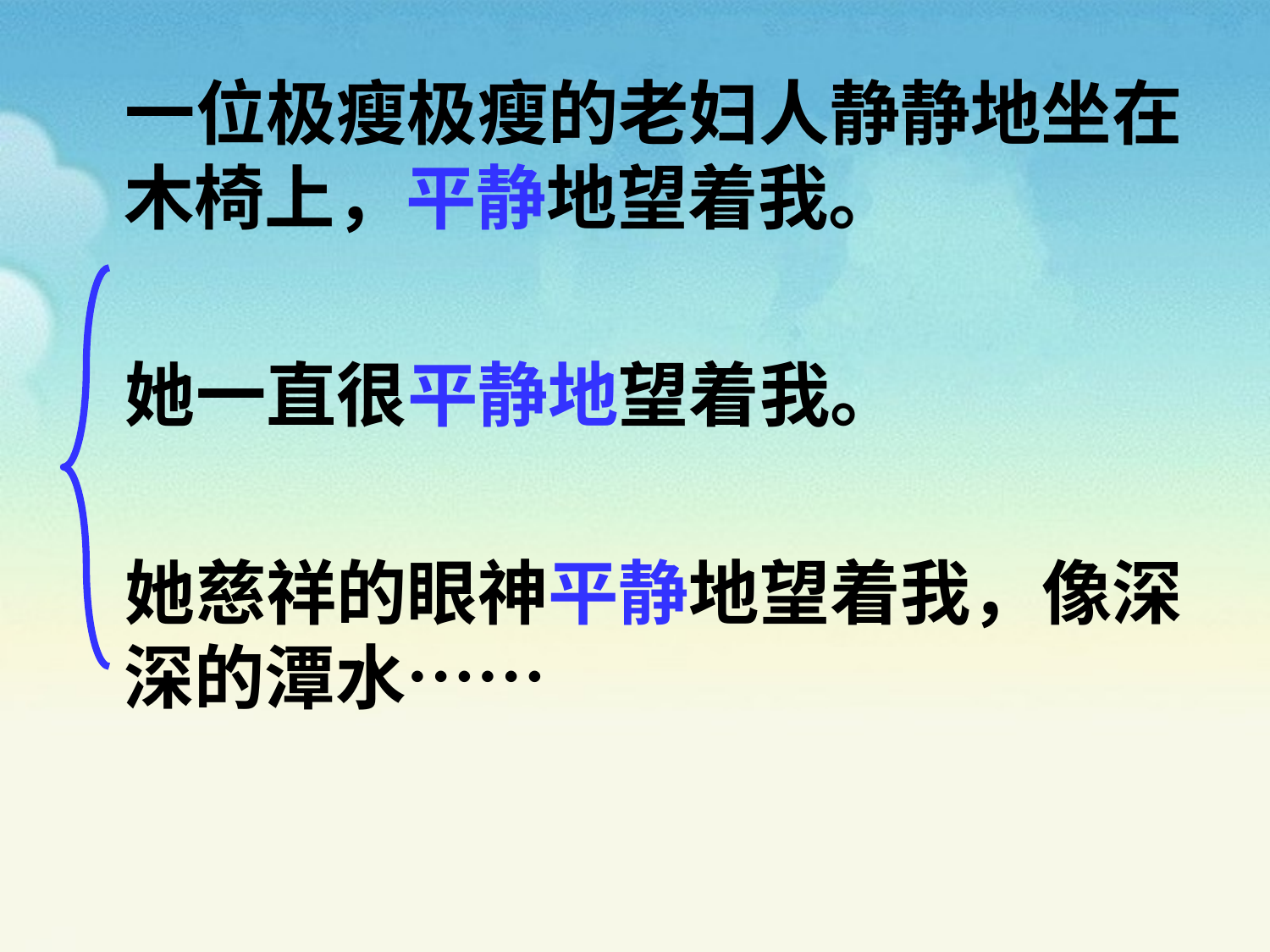

一位极瘦极瘦的老妇人静静地坐在木椅上，平静地望着我。

  她一直很平静地望着我。

  她慈祥的眼神平静地望着我，像深深的潭水……